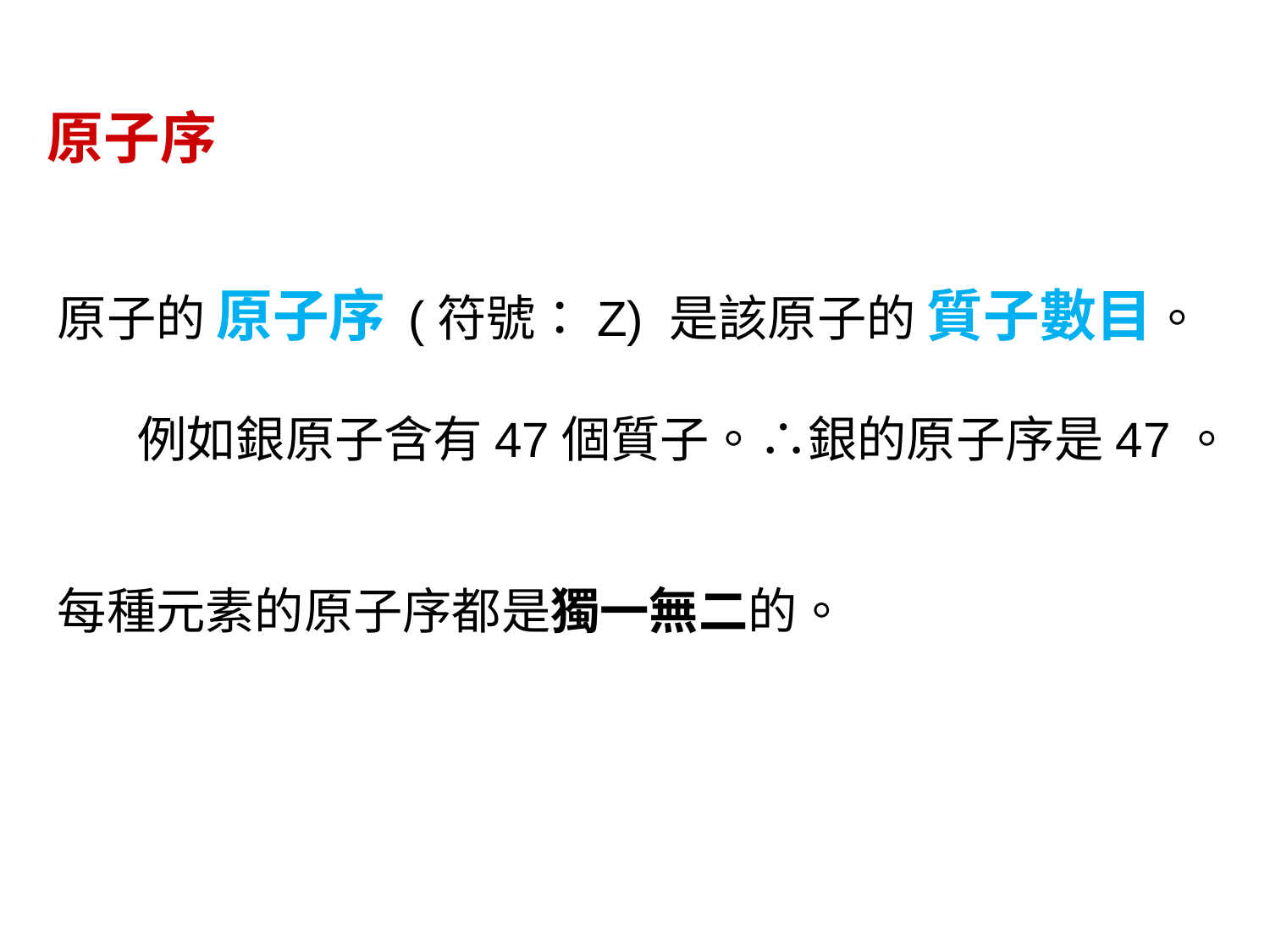

原子序
原子的 原子序 (符號：Z) 是該原子的 質子數目。
例如銀原子含有47個質子。∴銀的原子序是47。
每種元素的原子序都是獨一無二的。